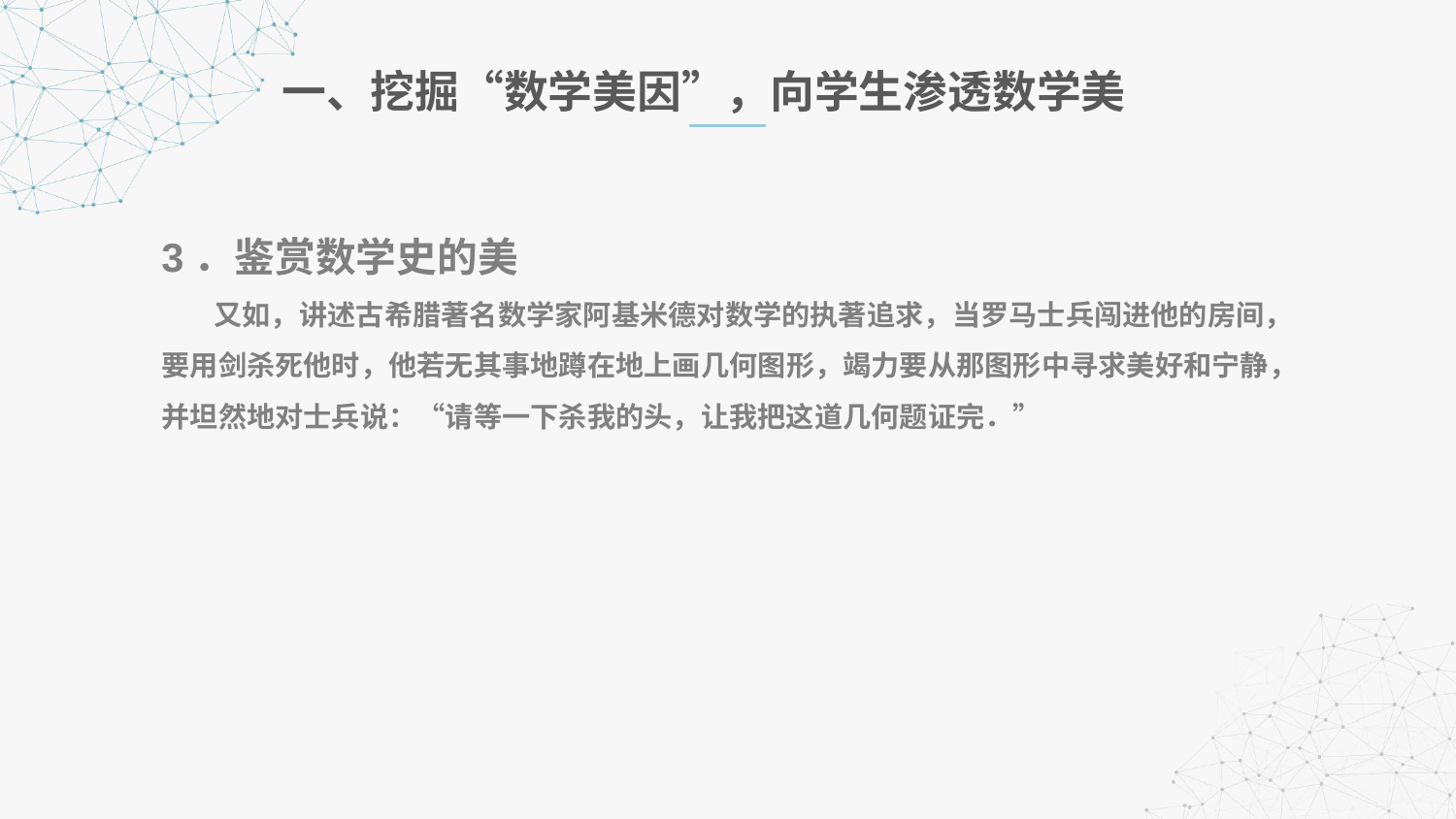

一、挖掘“数学美因”，向学生渗透数学美

3．鉴赏数学史的美
       又如，讲述古希腊著名数学家阿基米德对数学的执著追求，当罗马士兵闯进他的房间，要用剑杀死他时，他若无其事地蹲在地上画几何图形，竭力要从那图形中寻求美好和宁静，并坦然地对士兵说：“请等一下杀我的头，让我把这道几何题证完．”